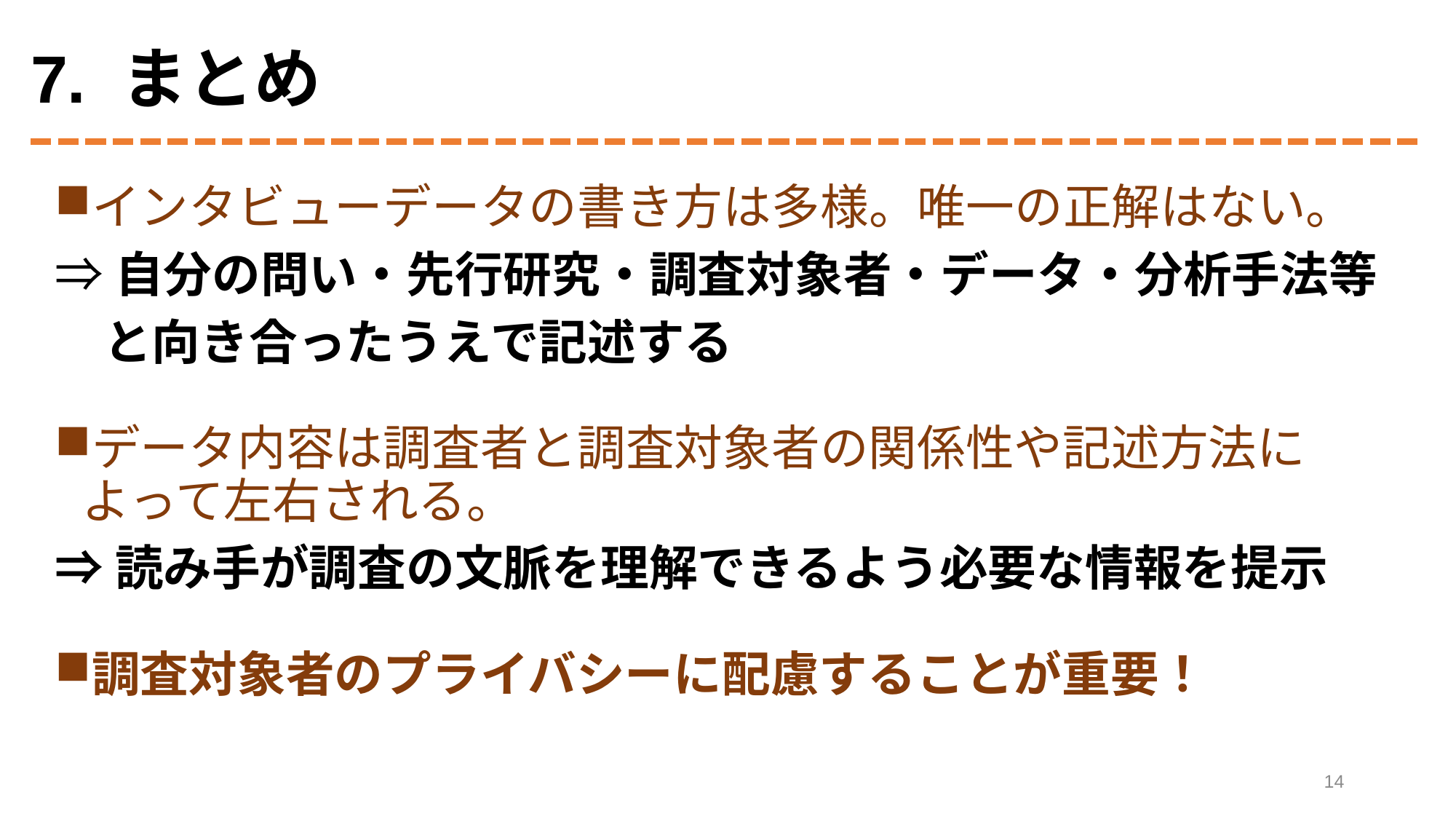

# 7. まとめ
インタビューデータの書き方は多様。唯一の正解はない。
⇒自分の問い・先行研究・調査対象者・データ・分析手法等
　と向き合ったうえで記述する

データ内容は調査者と調査対象者の関係性や記述方法によって左右される。
⇒読み手が調査の文脈を理解できるよう必要な情報を提示

調査対象者のプライバシーに配慮することが重要！

14